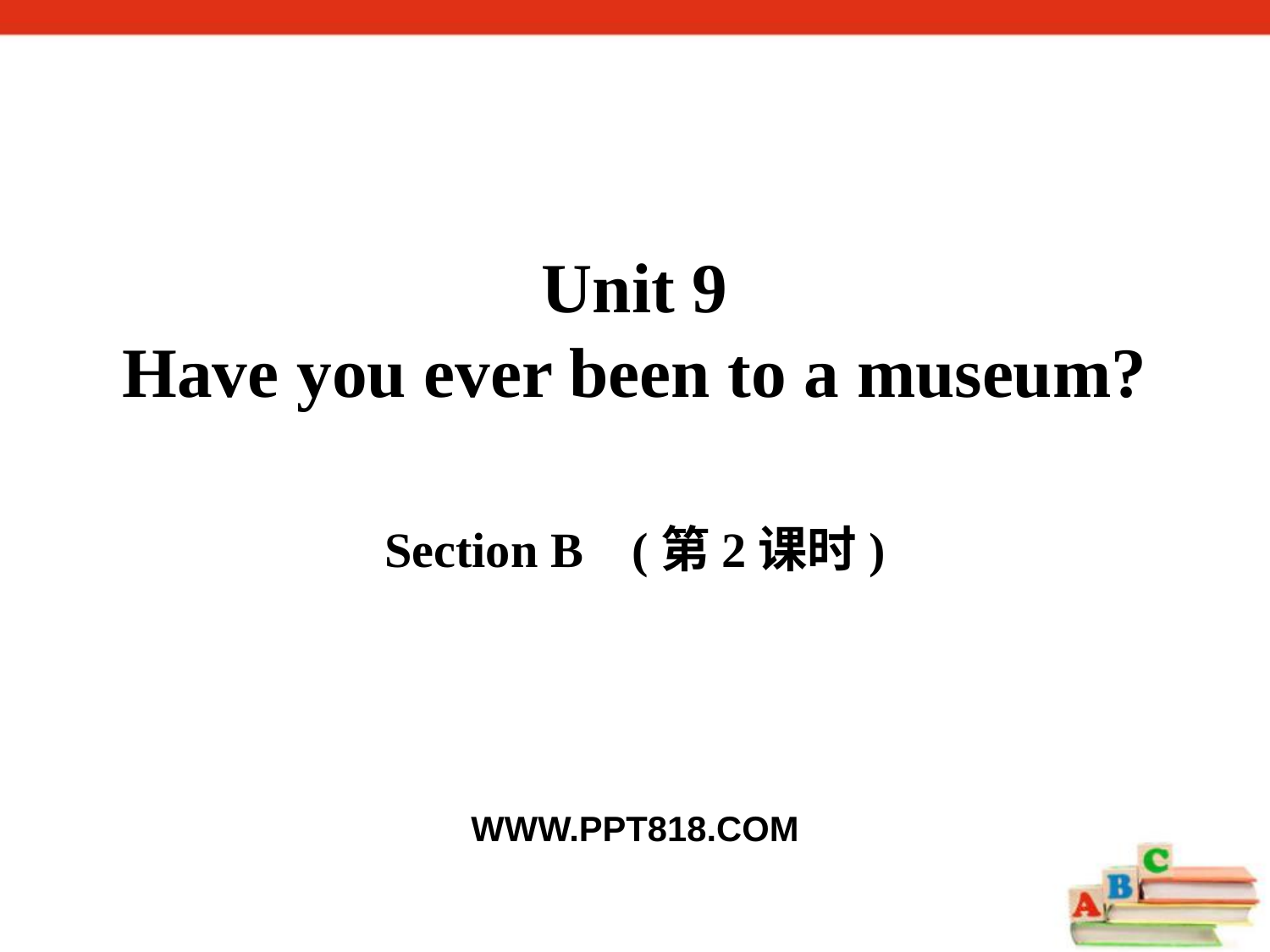

Unit 9
Have you ever been to a museum?
Section B    (第2课时)
WWW.PPT818.COM